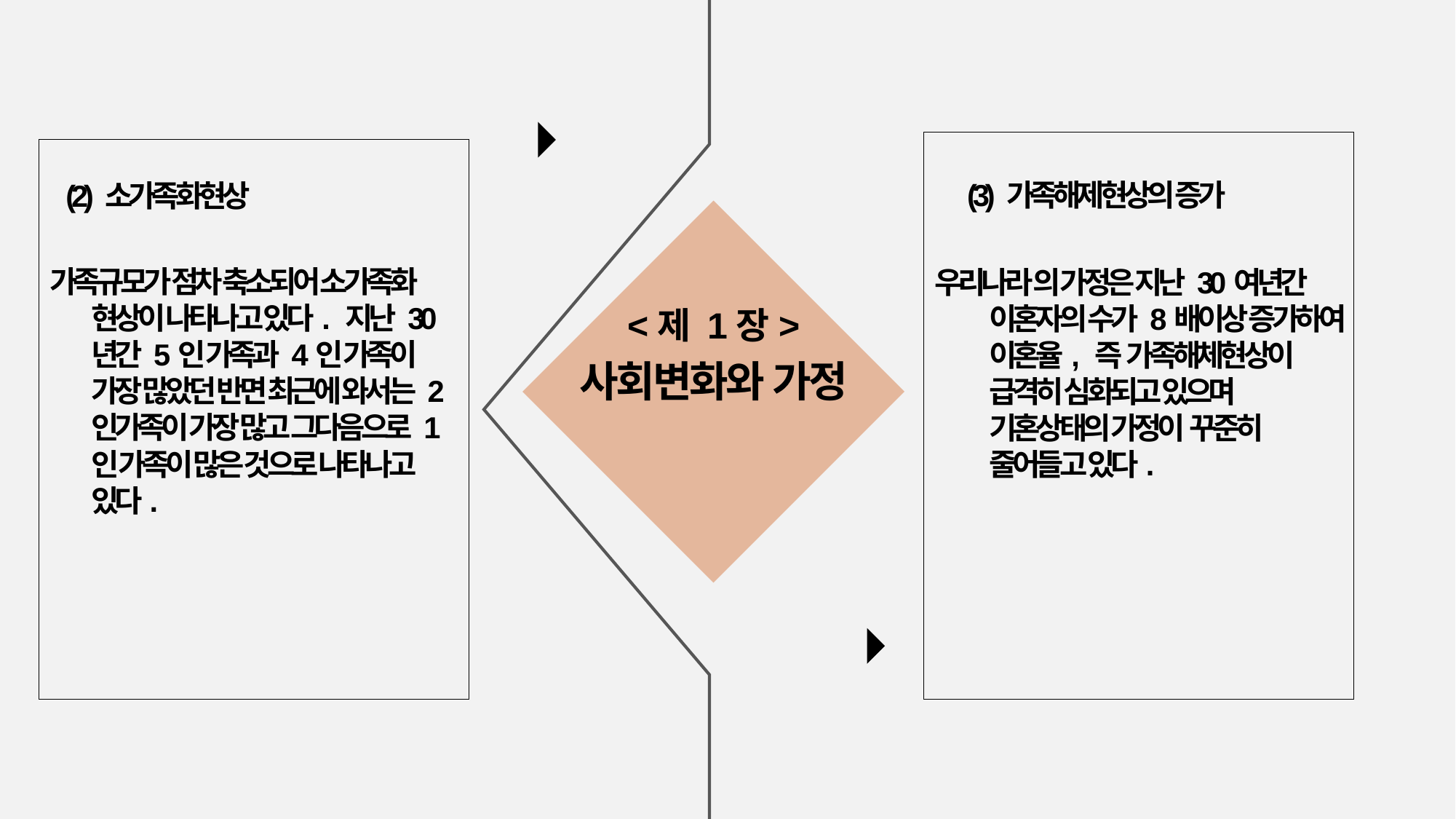

(3) 가족해제현상의 증가

우리나라 의 가정은 지난 30여년간 이혼자의 수가 8배이상 증가하여 이혼율,  즉  가족해체현상이  급격히 심화되고 있으며  기혼상태의 가정이  꾸준히 줄어들고 있다.

  (2) 소가족화현상

가족규모가 점차 축소되어 소가족화 현상이 나타나고 있다.  지난 30년간 5인 가족과 4인 가족이 가장 많았던 반면 최근에 와서는 2인가족이 가장 많고 그다음으로 1인 가족이 많은 것으로 나타나고 있다.

<제 1장>
사회변화와 가정

START